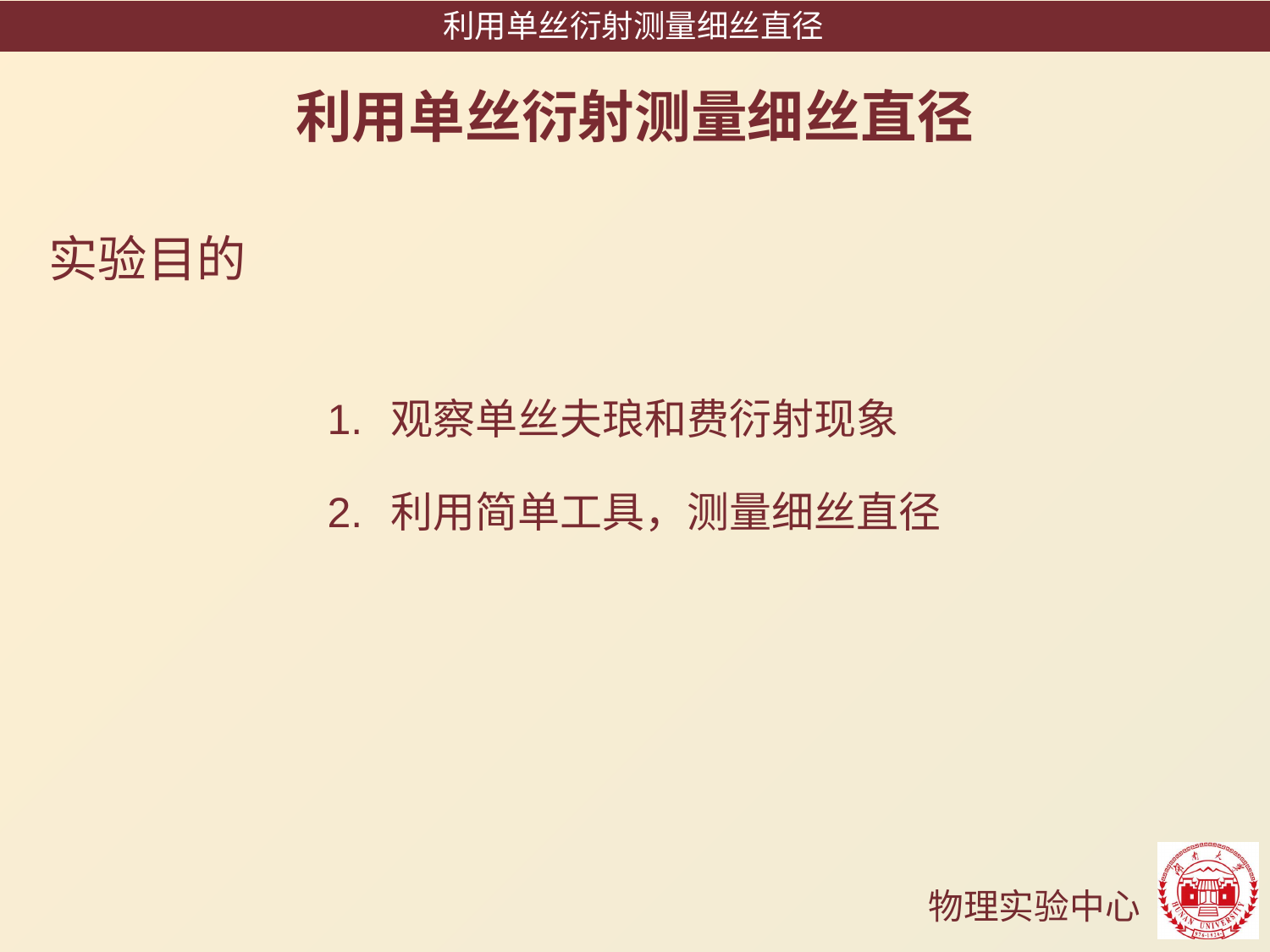

利用单丝衍射测量细丝直径
利用单丝衍射测量细丝直径
实验目的
观察单丝夫琅和费衍射现象
利用简单工具，测量细丝直径